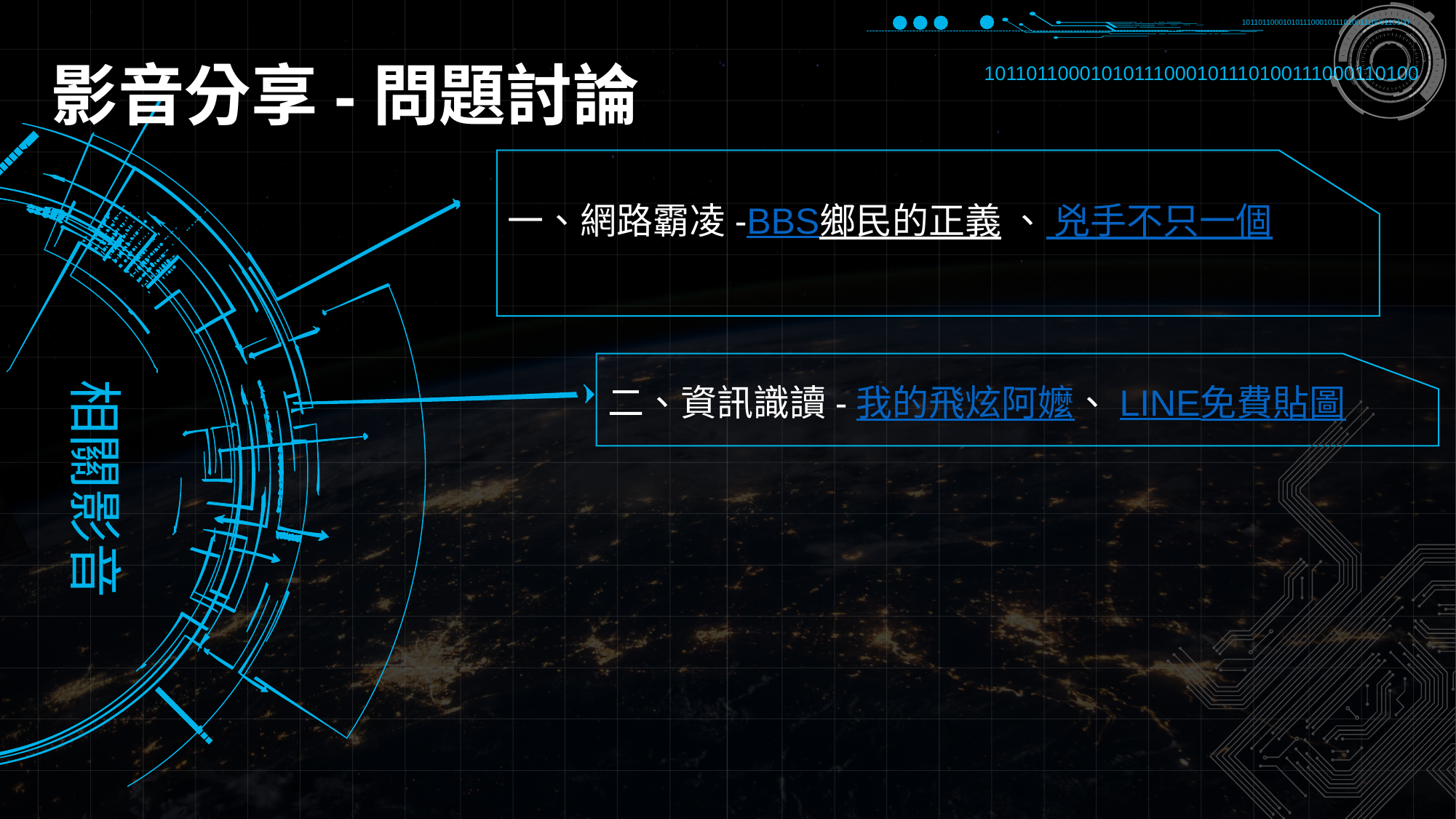

10110110001010111000101110100111000110100
影音分享-問題討論
10110110001010111000101110100111000110100

一、網路霸凌-BBS鄉民的正義 、 兇手不只一個

相關影音
二、資訊識讀-我的飛炫阿嬤、LINE免費貼圖